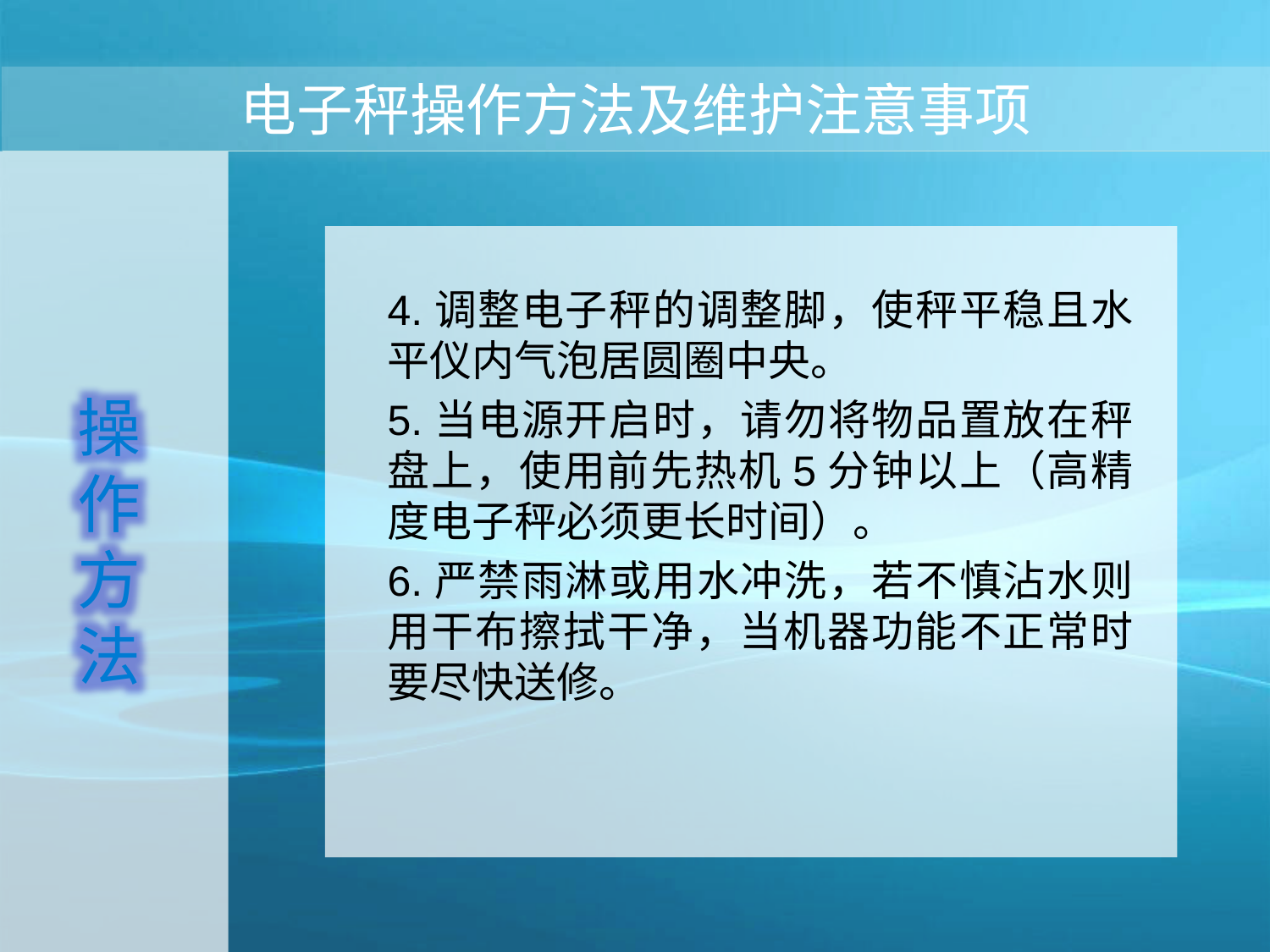

# 电子秤操作方法及维护注意事项

4.调整电子秤的调整脚，使秤平稳且水平仪内气泡居圆圈中央。
5.当电源开启时，请勿将物品置放在秤盘上，使用前先热机5分钟以上（高精度电子秤必须更长时间）。
6.严禁雨淋或用水冲洗，若不慎沾水则用干布擦拭干净，当机器功能不正常时要尽快送修。
操作方法